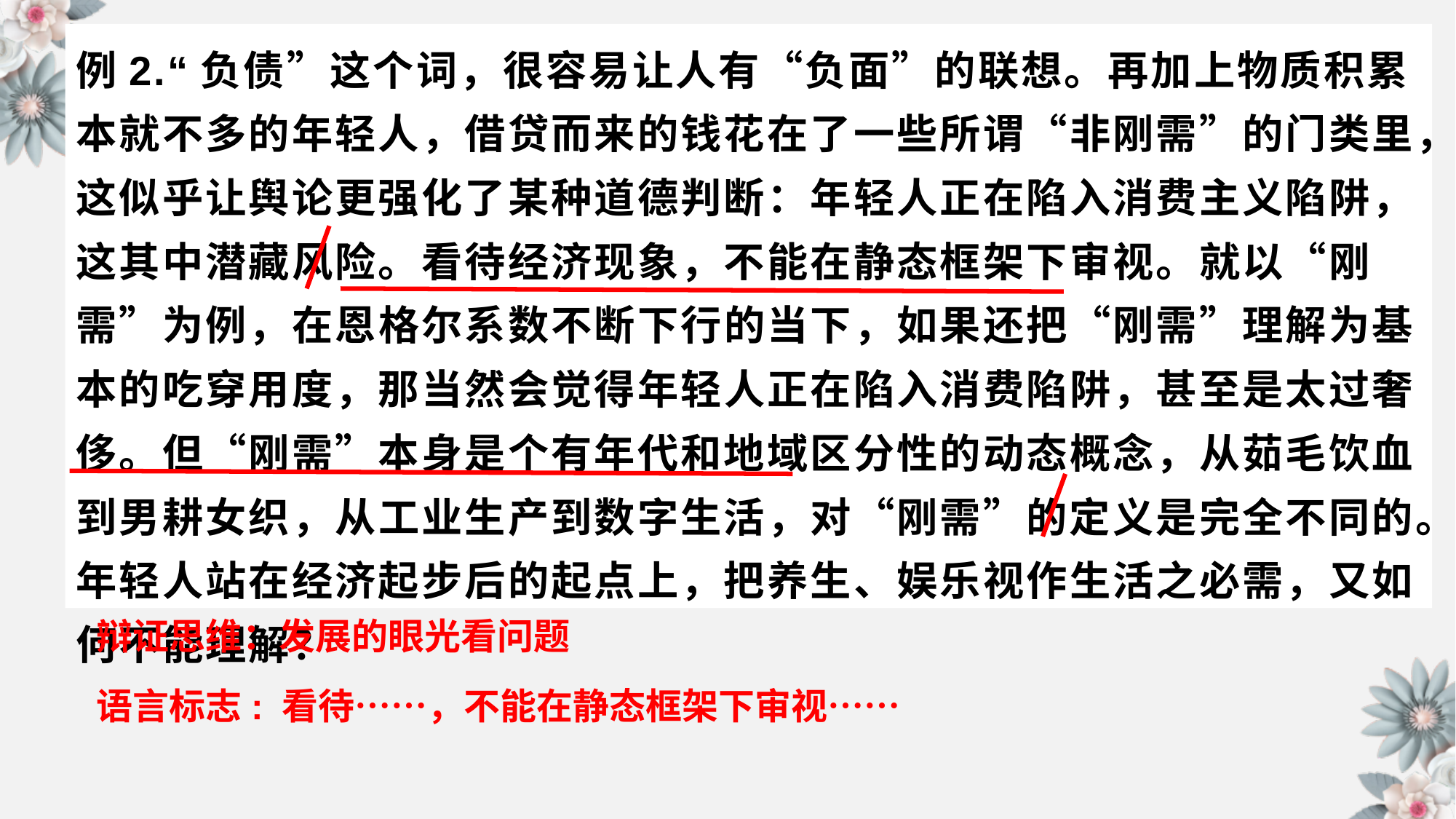

例2.“负债”这个词，很容易让人有“负面”的联想。再加上物质积累本就不多的年轻人，借贷而来的钱花在了一些所谓“非刚需”的门类里，这似乎让舆论更强化了某种道德判断：年轻人正在陷入消费主义陷阱，这其中潜藏风险。看待经济现象，不能在静态框架下审视。就以“刚需”为例，在恩格尔系数不断下行的当下，如果还把“刚需”理解为基本的吃穿用度，那当然会觉得年轻人正在陷入消费陷阱，甚至是太过奢侈。但“刚需”本身是个有年代和地域区分性的动态概念，从茹毛饮血到男耕女织，从工业生产到数字生活，对“刚需”的定义是完全不同的。年轻人站在经济起步后的起点上，把养生、娱乐视作生活之必需，又如何不能理解？

辩证思维：发展的眼光看问题
语言标志: 看待……，不能在静态框架下审视……